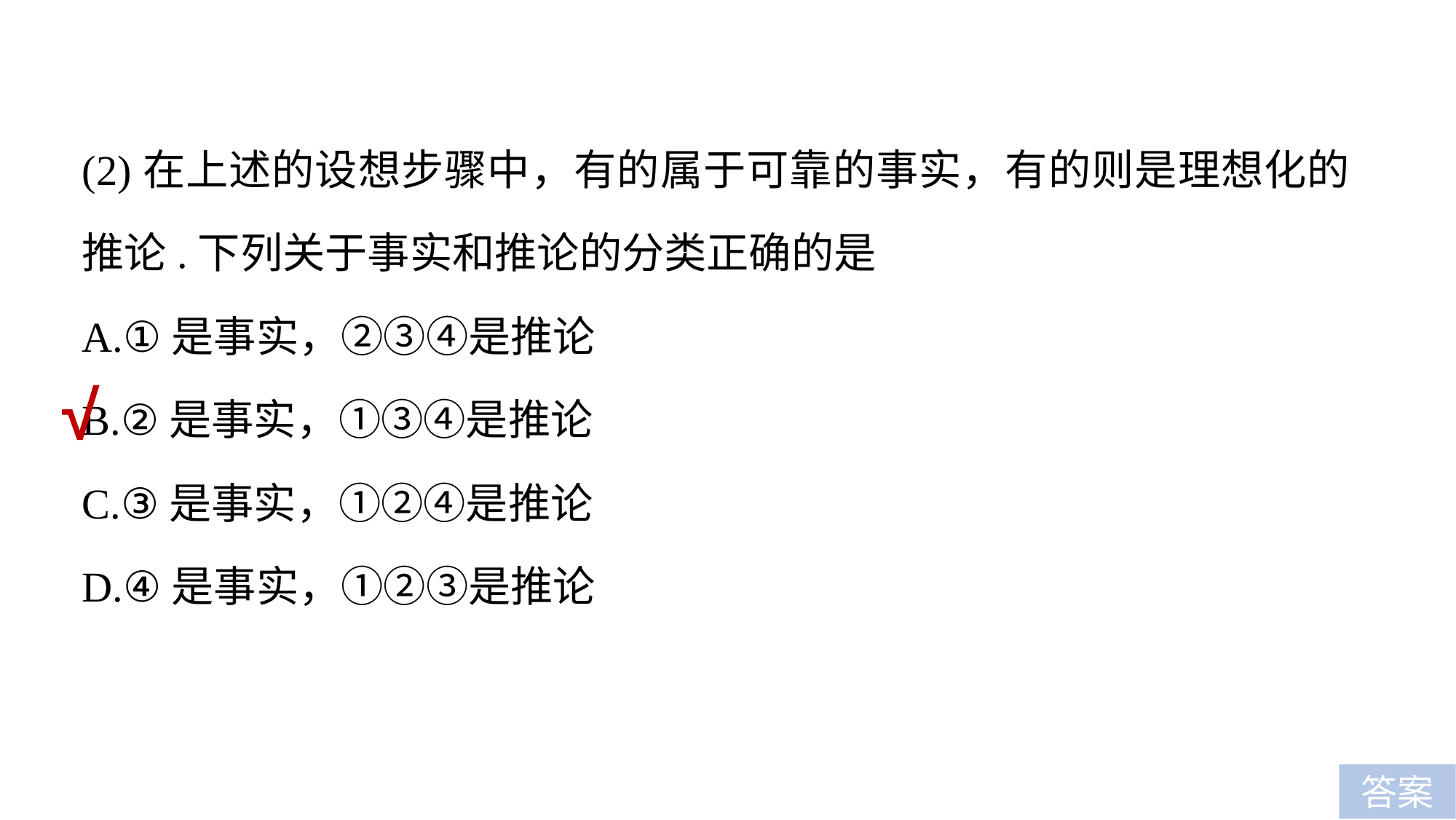

(2)在上述的设想步骤中，有的属于可靠的事实，有的则是理想化的推论.下列关于事实和推论的分类正确的是
A.①是事实，②③④是推论
B.②是事实，①③④是推论
C.③是事实，①②④是推论
D.④是事实，①②③是推论
√
答案